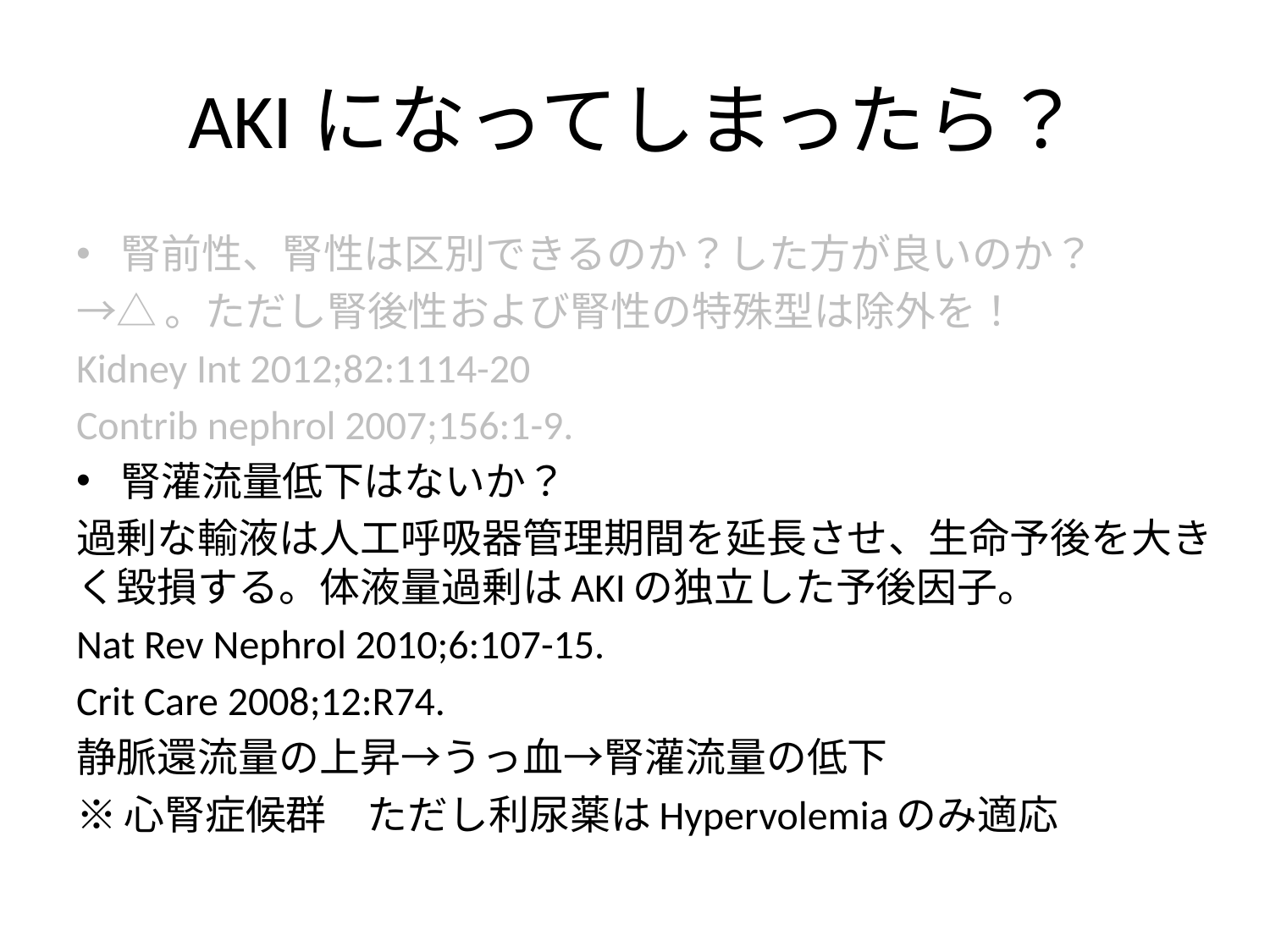

# AKIになってしまったら？
腎前性、腎性は区別できるのか？した方が良いのか？
→△。ただし腎後性および腎性の特殊型は除外を！
Kidney Int 2012;82:1114-20
Contrib nephrol 2007;156:1-9.
腎灌流量低下はないか？
過剰な輸液は人工呼吸器管理期間を延長させ、生命予後を大きく毀損する。体液量過剰はAKIの独立した予後因子。
Nat Rev Nephrol 2010;6:107-15.
Crit Care 2008;12:R74.
静脈還流量の上昇→うっ血→腎灌流量の低下
※心腎症候群　ただし利尿薬はHypervolemiaのみ適応